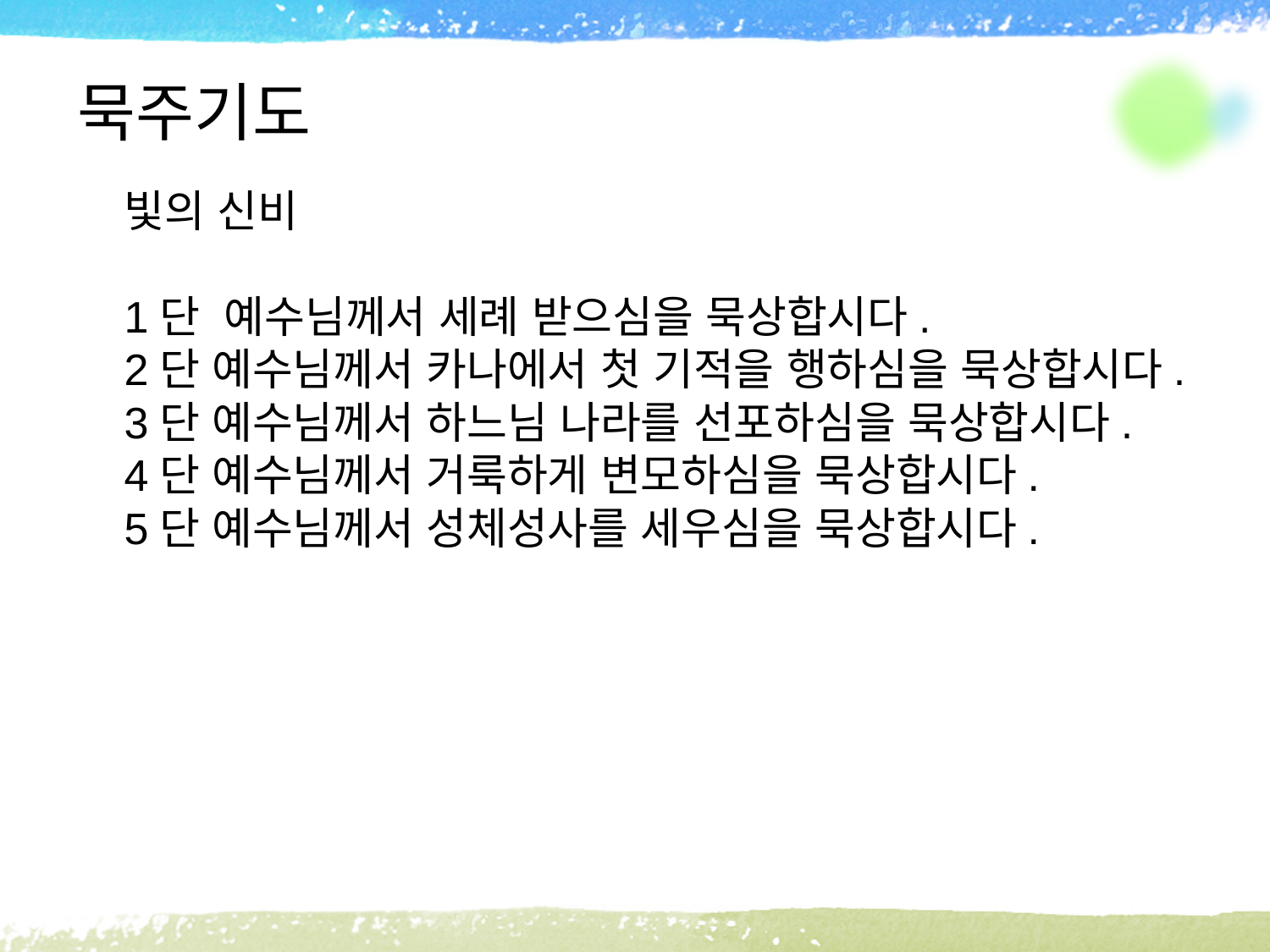

묵주기도
빛의 신비

1단  예수님께서 세례 받으심을 묵상합시다.
2단 예수님께서 카나에서 첫 기적을 행하심을 묵상합시다.
3단 예수님께서 하느님 나라를 선포하심을 묵상합시다.
4단 예수님께서 거룩하게 변모하심을 묵상합시다.
5단 예수님께서 성체성사를 세우심을 묵상합시다.